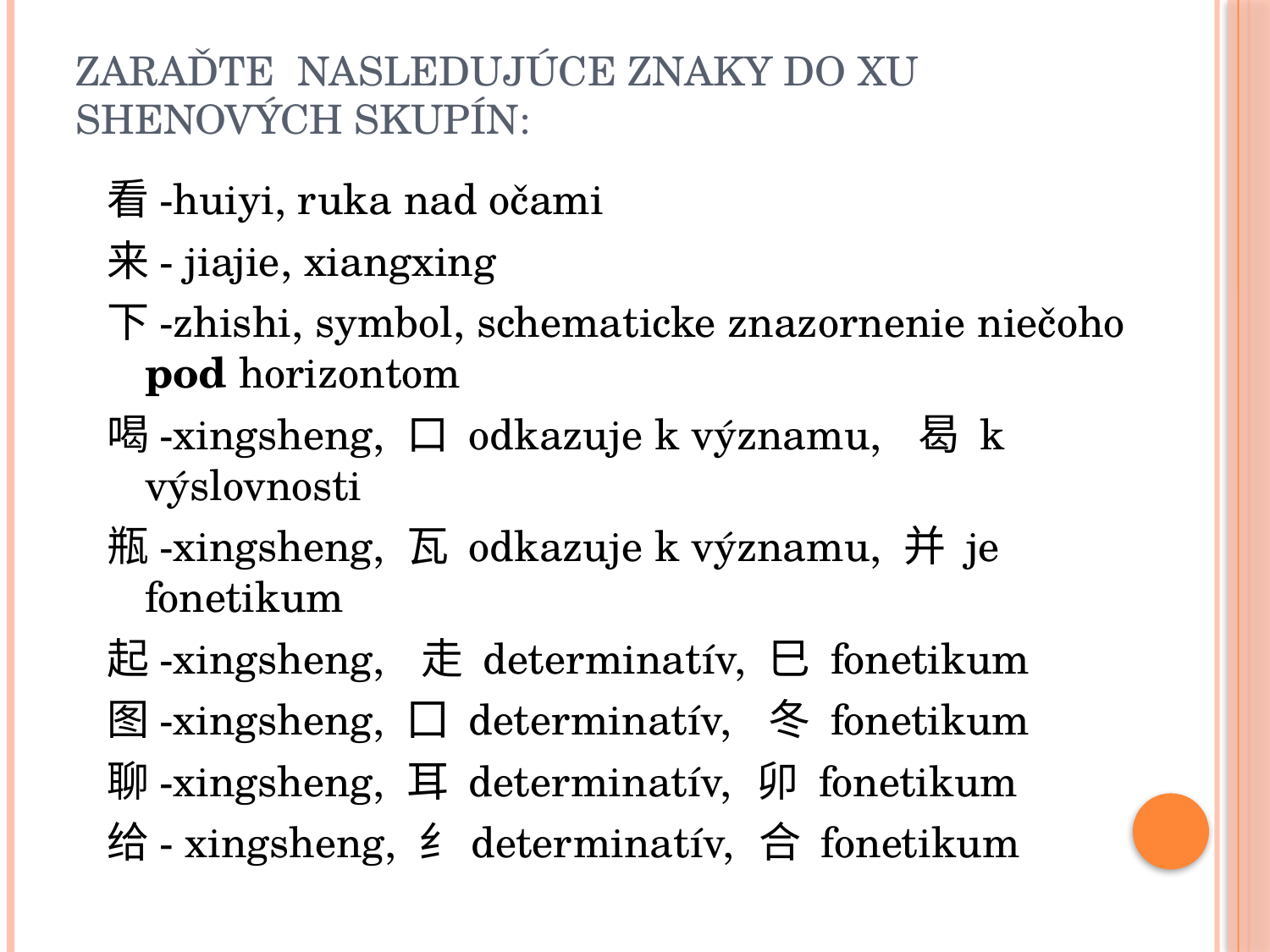

# Zaraďte  nasledujúce znaky do Xu Shenových skupín:
看-huiyi, ruka nad očami
来- jiajie, xiangxing
下-zhishi, symbol, schematicke znazornenie niečoho pod horizontom
喝-xingsheng, 口 odkazuje k významu,  曷 k výslovnosti
瓶-xingsheng, 瓦 odkazuje k významu, 并 je fonetikum
起-xingsheng,  走 determinatív, 巳 fonetikum
图-xingsheng, 囗 determinatív,  冬 fonetikum
聊-xingsheng, 耳 determinatív, 卯 fonetikum
给- xingsheng, 纟determinatív, 合 fonetikum